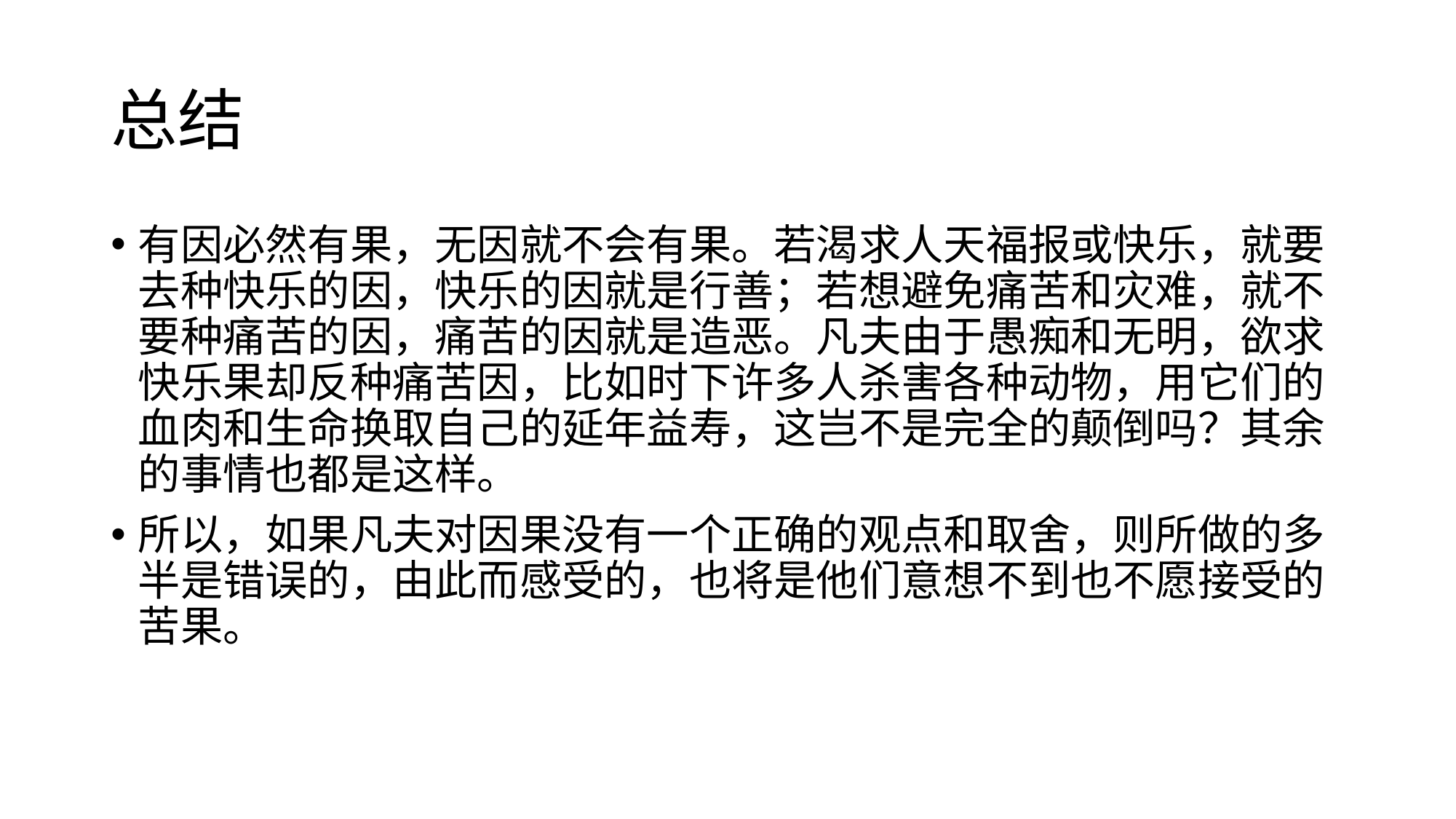

# 总结
有因必然有果，无因就不会有果。若渴求人天福报或快乐，就要去种快乐的因，快乐的因就是行善；若想避免痛苦和灾难，就不要种痛苦的因，痛苦的因就是造恶。凡夫由于愚痴和无明，欲求快乐果却反种痛苦因，比如时下许多人杀害各种动物，用它们的血肉和生命换取自己的延年益寿，这岂不是完全的颠倒吗？其余的事情也都是这样。
所以，如果凡夫对因果没有一个正确的观点和取舍，则所做的多半是错误的，由此而感受的，也将是他们意想不到也不愿接受的苦果。